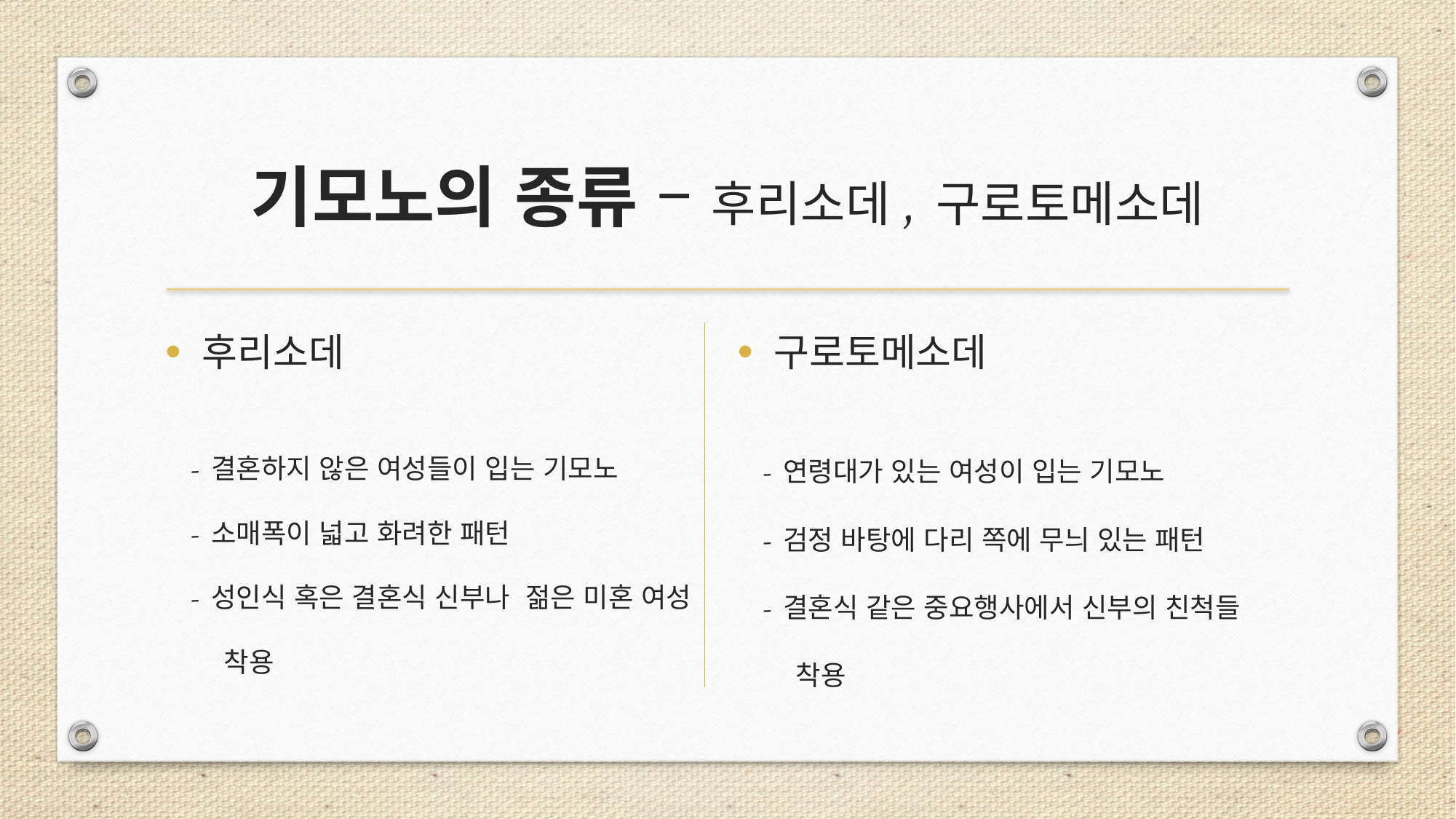

# 기모노의 종류 – 후리소데, 구로토메소데
후리소데

    - 결혼하지 않은 여성들이 입는 기모노
    - 소매폭이 넓고 화려한 패턴
    - 성인식 혹은 결혼식 신부나  젊은 미혼 여성
       착용
구로토메소데

    - 연령대가 있는 여성이 입는 기모노
    - 검정 바탕에 다리 쪽에 무늬 있는 패턴
    - 결혼식 같은 중요행사에서 신부의 친척들
       착용